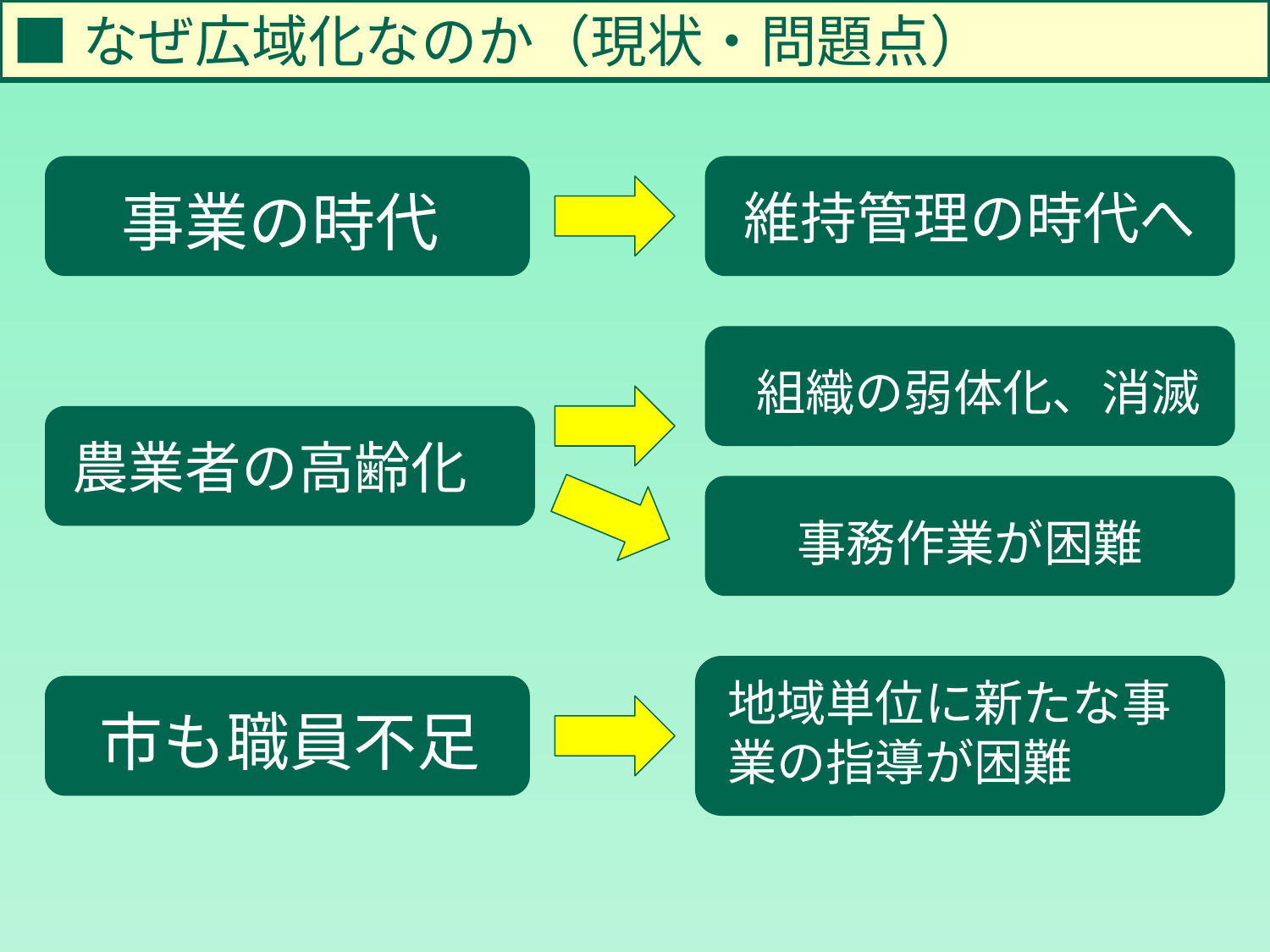

■なぜ広域化なのか（現状・問題点）

事業の時代

維持管理の時代へ

組織の弱体化、消滅

農業者の高齢化

事務作業が困難

地域単位に新たな事業の指導が困難

市も職員不足